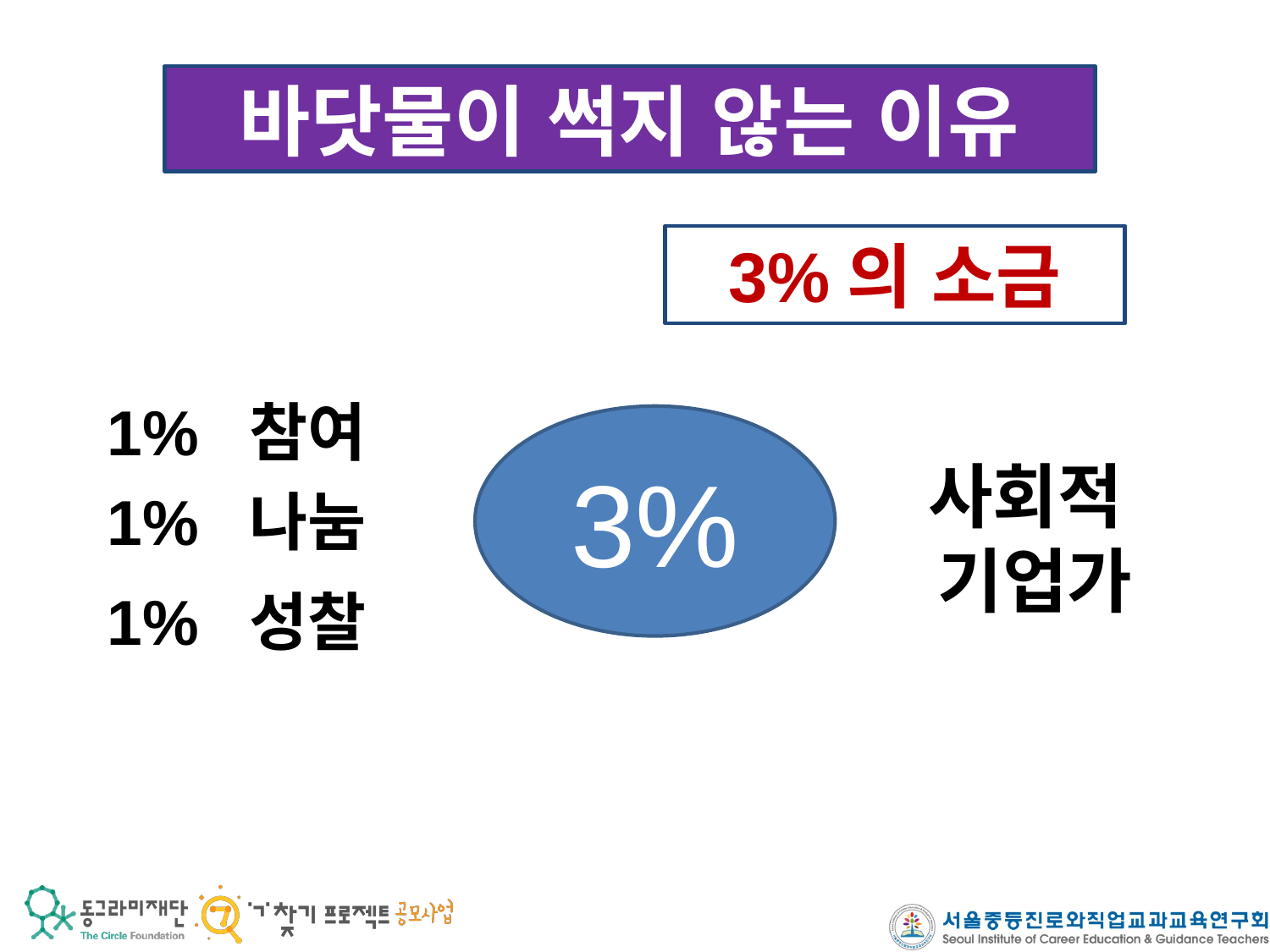

바닷물이 썩지 않는 이유
3%의 소금
1%  참여
3%
사회적
기업가
1%  나눔
1%  성찰